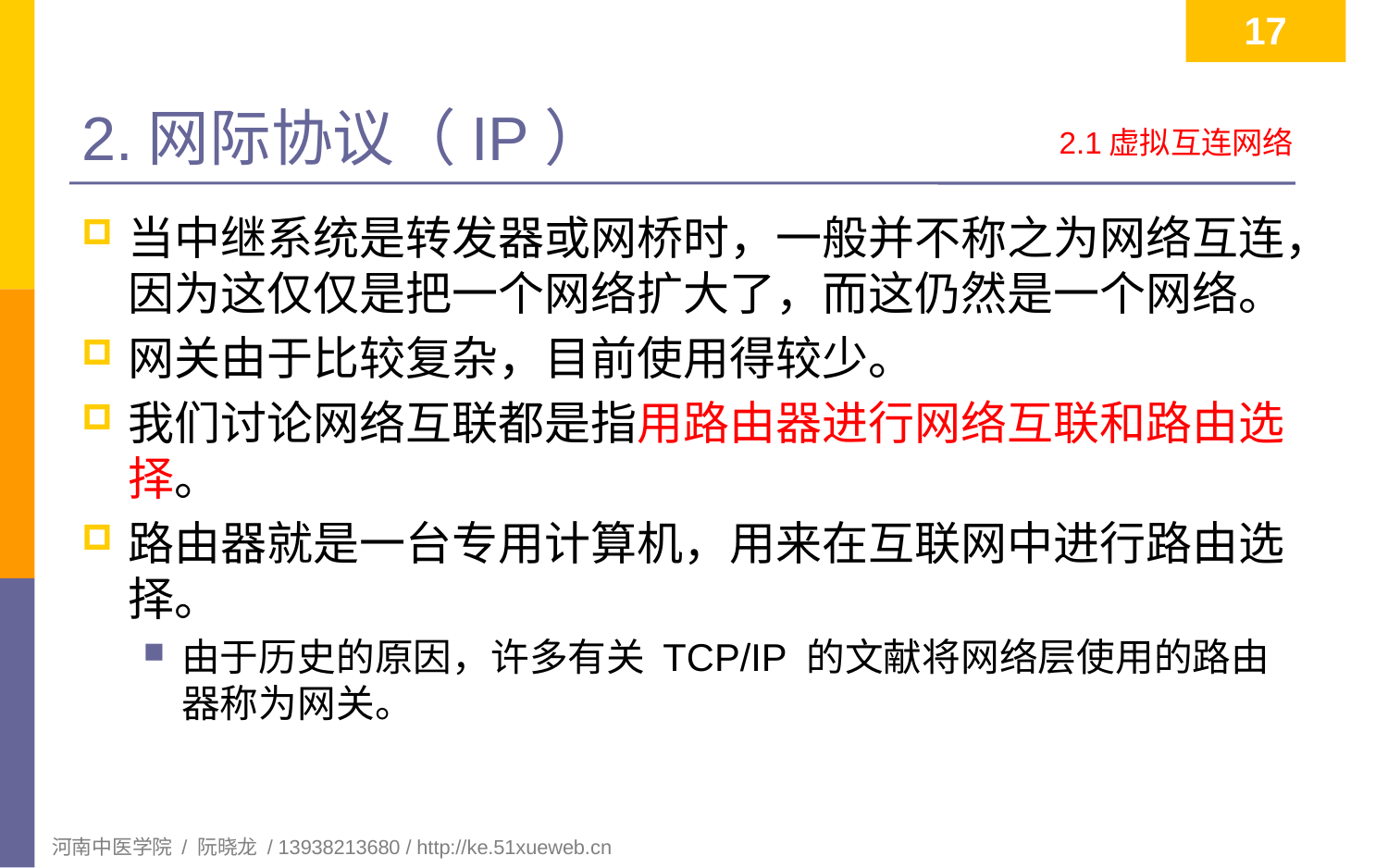

17
# 2.网际协议（IP）
2.1虚拟互连网络
当中继系统是转发器或网桥时，一般并不称之为网络互连，因为这仅仅是把一个网络扩大了，而这仍然是一个网络。
网关由于比较复杂，目前使用得较少。
我们讨论网络互联都是指用路由器进行网络互联和路由选择。
路由器就是一台专用计算机，用来在互联网中进行路由选择。
由于历史的原因，许多有关 TCP/IP 的文献将网络层使用的路由器称为网关。